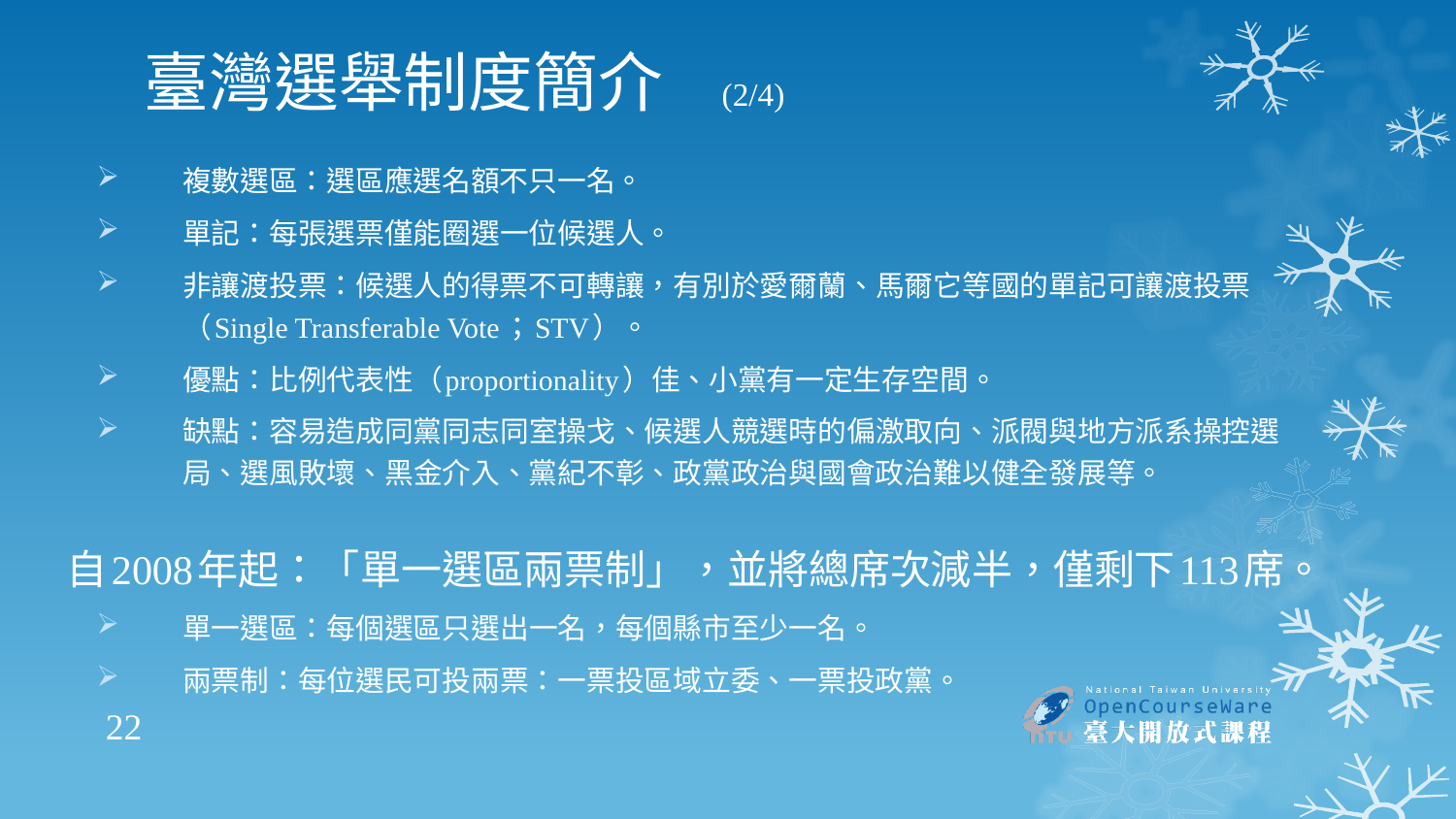

# 臺灣選舉制度簡介   (2/4)
複數選區：選區應選名額不只一名。
單記：每張選票僅能圈選一位候選人。
非讓渡投票：候選人的得票不可轉讓，有別於愛爾蘭、馬爾它等國的單記可讓渡投票（Single Transferable Vote；STV）。
優點：比例代表性（proportionality）佳、小黨有一定生存空間。
缺點：容易造成同黨同志同室操戈、候選人競選時的偏激取向、派閥與地方派系操控選局、選風敗壞、黑金介入、黨紀不彰、政黨政治與國會政治難以健全發展等。
     自2008年起：「單一選區兩票制」，並將總席次減半，僅剩下113席。
單一選區：每個選區只選出一名，每個縣市至少一名。
兩票制：每位選民可投兩票：一票投區域立委、一票投政黨。
22